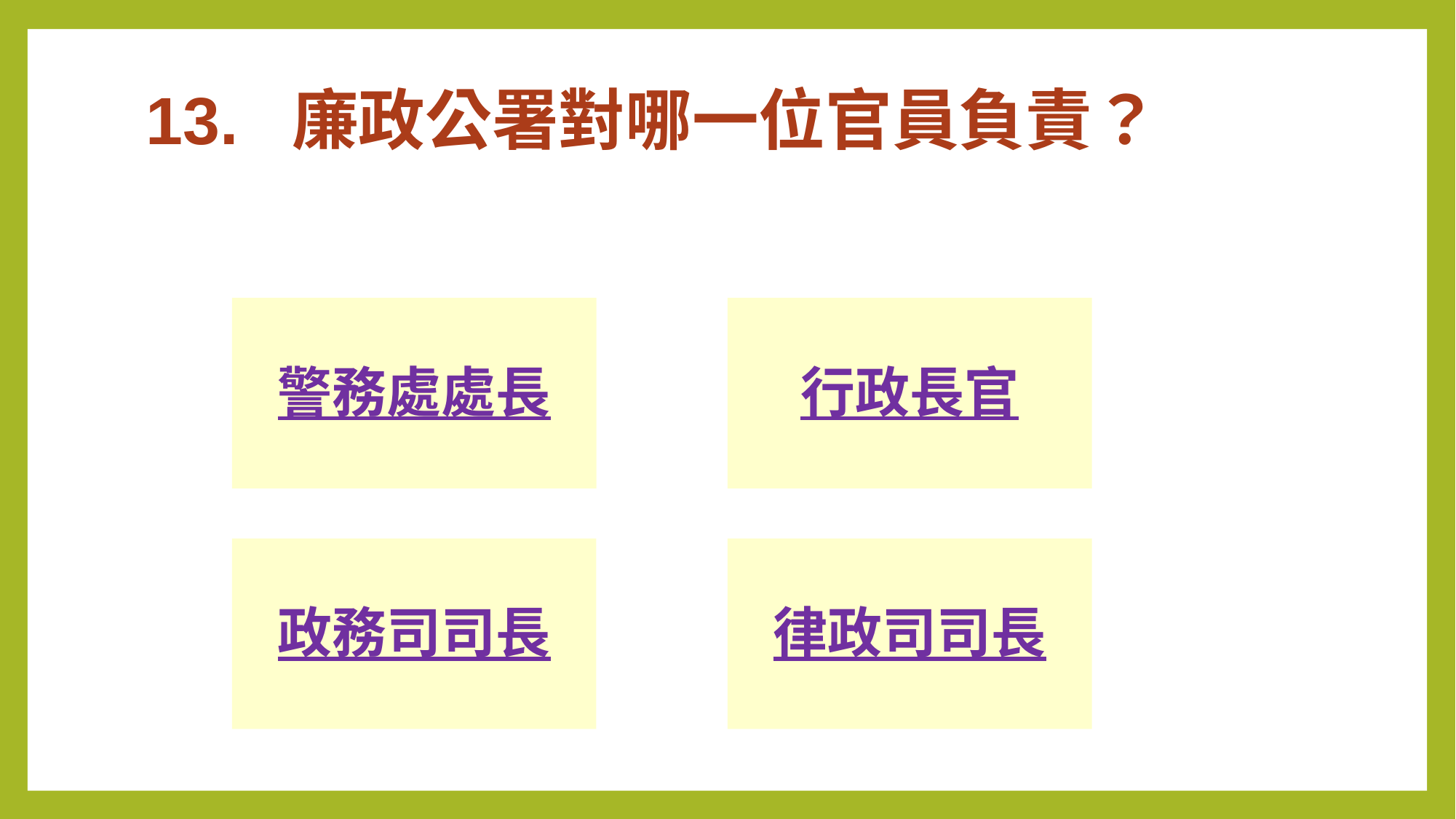

# 13.  廉政公署對哪一位官員負責？
警務處處長
行政長官
政務司司長
律政司司長